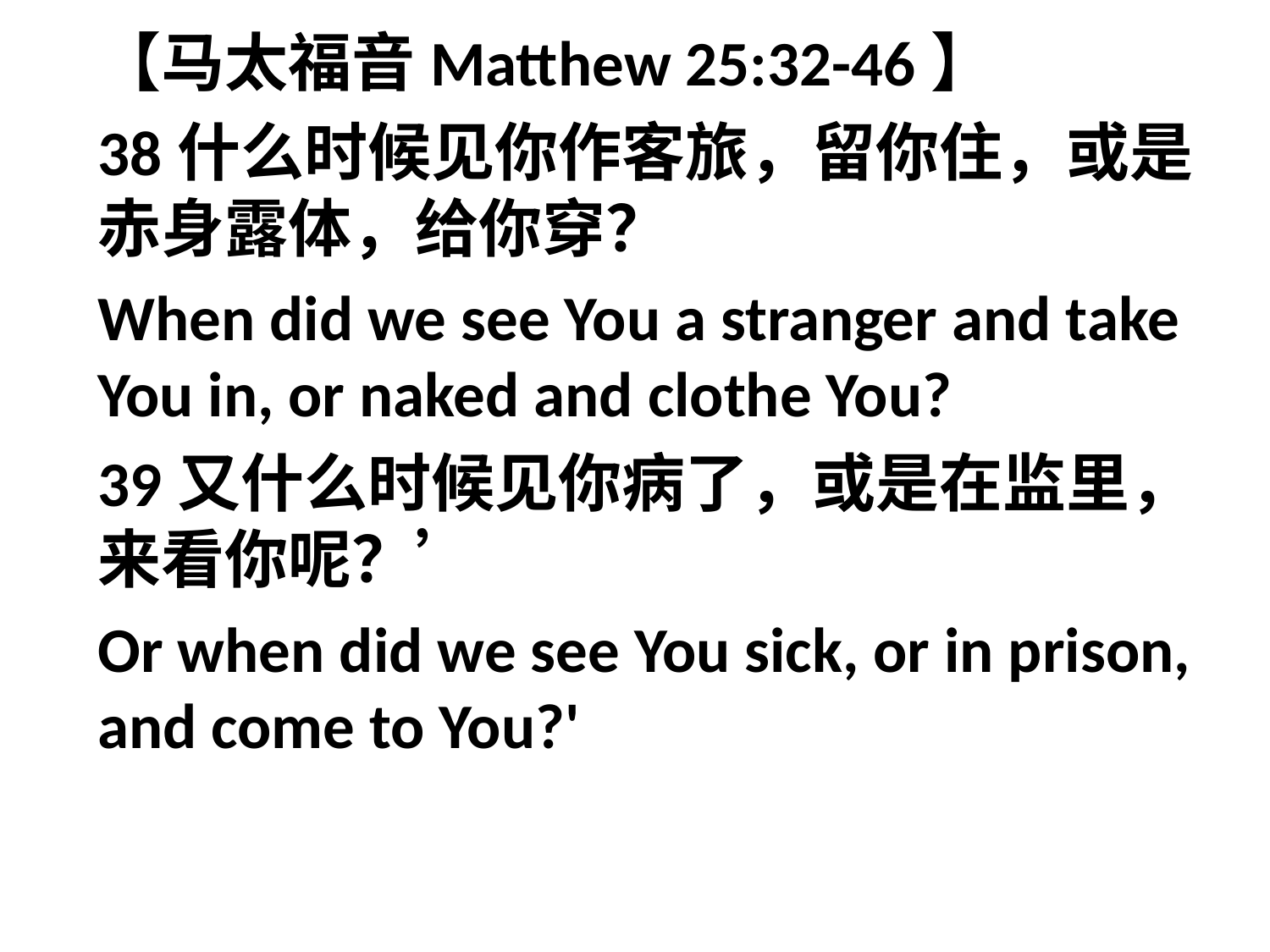

【马太福音Matthew 25:32-46】
38什么时候见你作客旅，留你住，或是赤身露体，给你穿？
When did we see You a stranger and take You in, or naked and clothe You?
39又什么时候见你病了，或是在监里，来看你呢？’
Or when did we see You sick, or in prison, and come to You?'